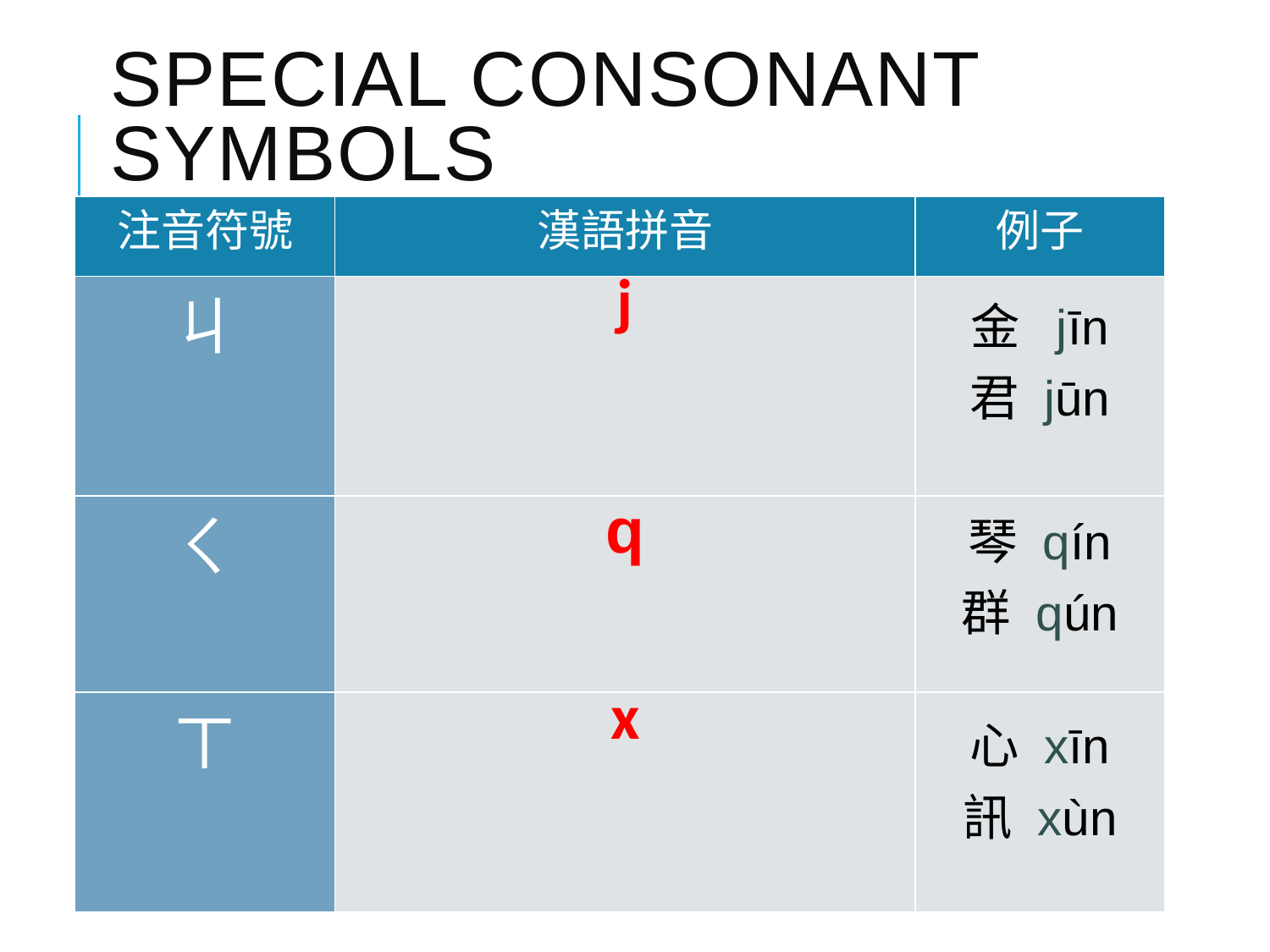

# Special consonant symbols
| 注音符號 | 漢語拼音 | 例子 |
| --- | --- | --- |
| ㄐ | j | 金 jīn 君 jūn |
| ㄑ | q | 琴 qín 群 qún |
| ㄒ | x | 心 xīn 訊 xùn |
| --- | --- | --- |